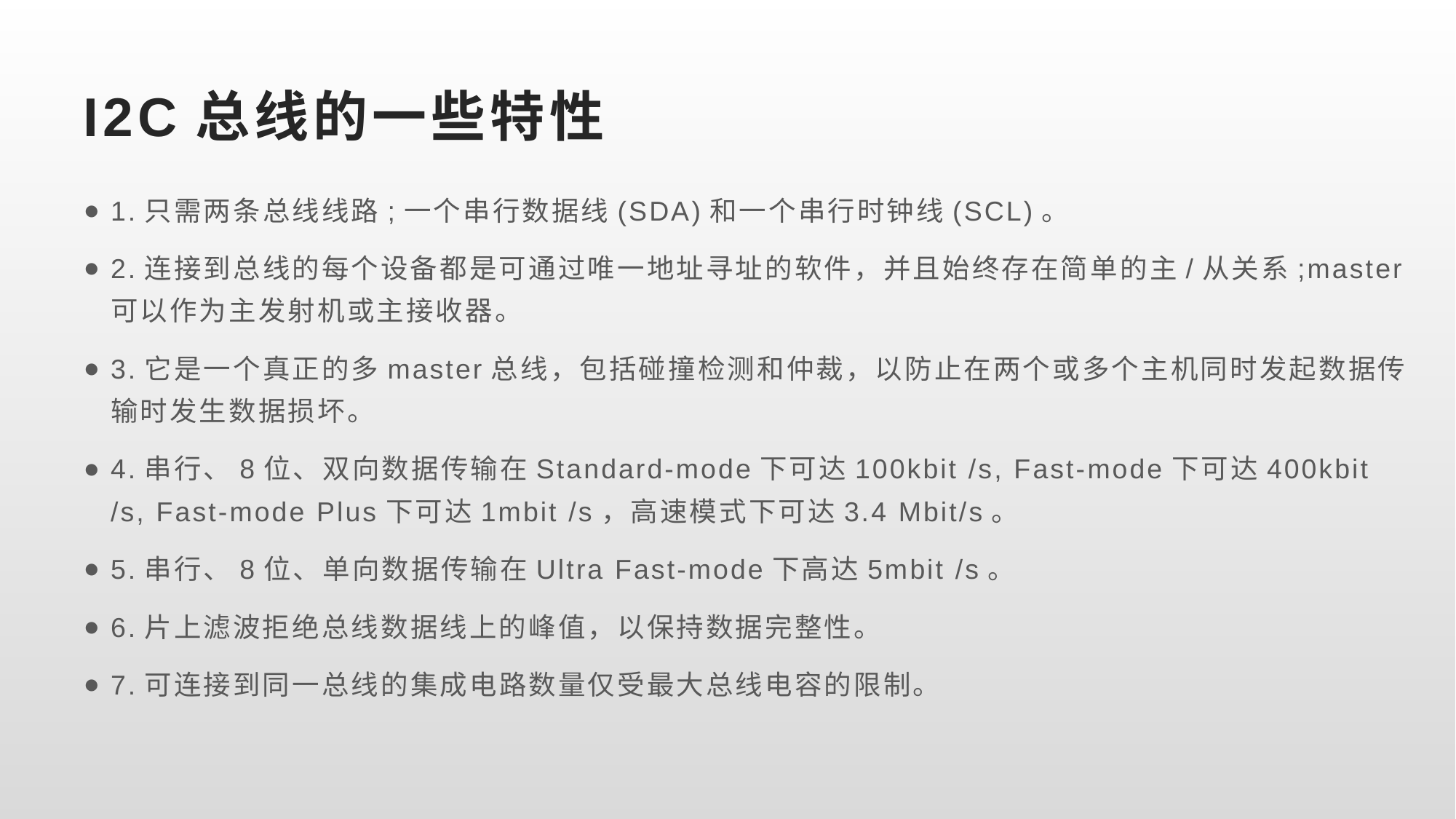

# I2C总线的一些特性
1.只需两条总线线路;一个串行数据线(SDA)和一个串行时钟线(SCL)。
2.连接到总线的每个设备都是可通过唯一地址寻址的软件，并且始终存在简单的主/从关系;master可以作为主发射机或主接收器。
3.它是一个真正的多master总线，包括碰撞检测和仲裁，以防止在两个或多个主机同时发起数据传输时发生数据损坏。
4.串行、8位、双向数据传输在Standard-mode下可达100kbit /s, Fast-mode下可达400kbit /s, Fast-mode Plus下可达1mbit /s，高速模式下可达3.4 Mbit/s。
5.串行、8位、单向数据传输在Ultra Fast-mode下高达5mbit /s。
6.片上滤波拒绝总线数据线上的峰值，以保持数据完整性。
7.可连接到同一总线的集成电路数量仅受最大总线电容的限制。